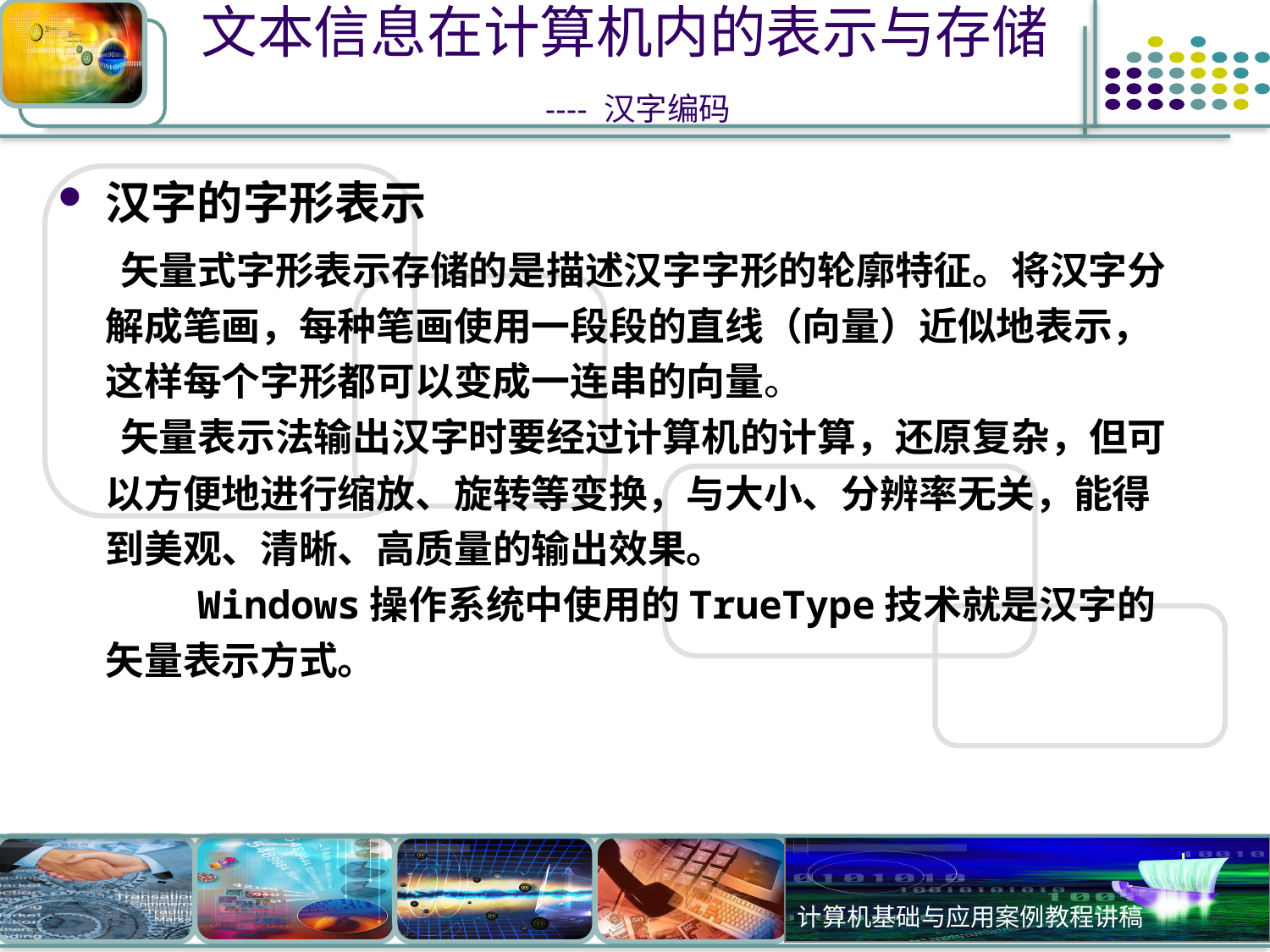

# 文本信息在计算机内的表示与存储 ---- 汉字编码
汉字的字形表示
      矢量式字形表示存储的是描述汉字字形的轮廓特征。将汉字分解成笔画，每种笔画使用一段段的直线（向量）近似地表示，这样每个字形都可以变成一连串的向量。
      矢量表示法输出汉字时要经过计算机的计算，还原复杂，但可以方便地进行缩放、旋转等变换，与大小、分辨率无关，能得到美观、清晰、高质量的输出效果。
      Windows操作系统中使用的TrueType技术就是汉字的矢量表示方式。